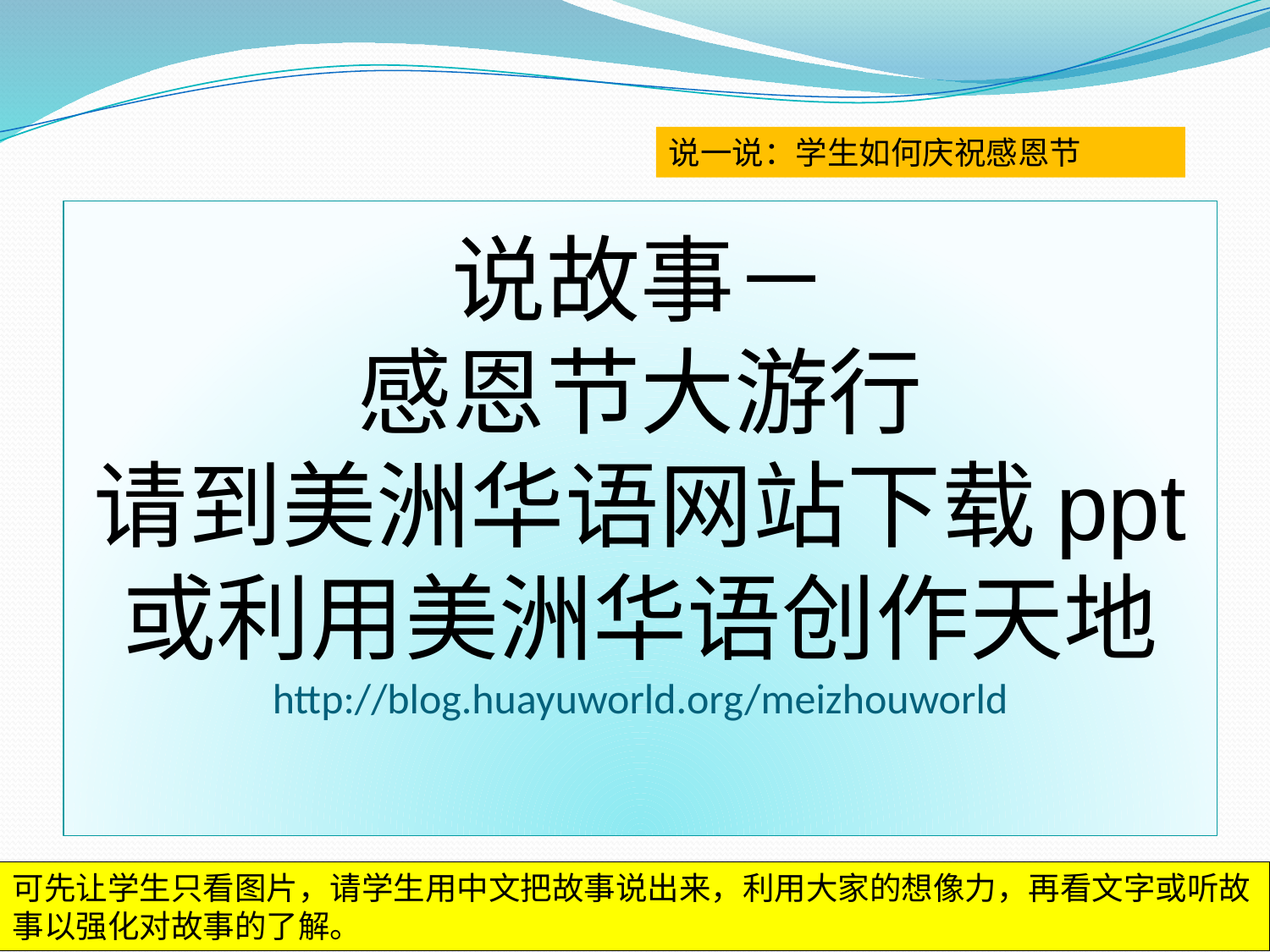

说一说：学生如何庆祝感恩节
# 说故事－ 感恩节大游行 请到美洲华语网站下载ppt 或利用美洲华语创作天地 http://blog.huayuworld.org/meizhouworld
可先让学生只看图片，请学生用中文把故事说出来，利用大家的想像力，再看文字或听故事以强化对故事的了解。